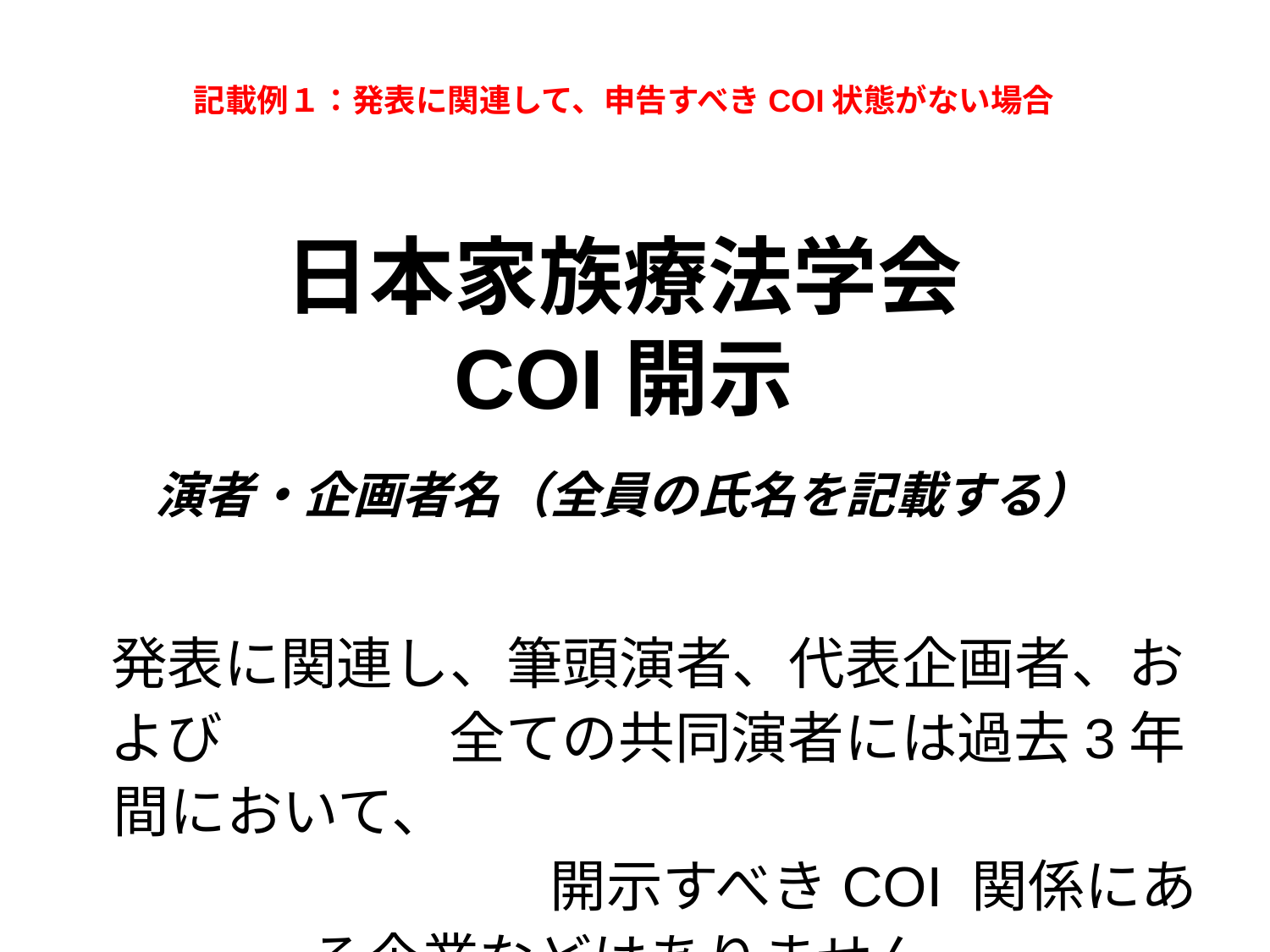

記載例１：発表に関連して、申告すべきCOI状態がない場合
日本家族療法学会
COI開示

演者・企画者名（全員の氏名を記載する）
発表に関連し、筆頭演者、代表企画者、および　　　　全ての共同演者には過去3年間において、　　　　　　　　　　　　　　　　　　　　　開示すべきCOI 関係にある企業などはありません。